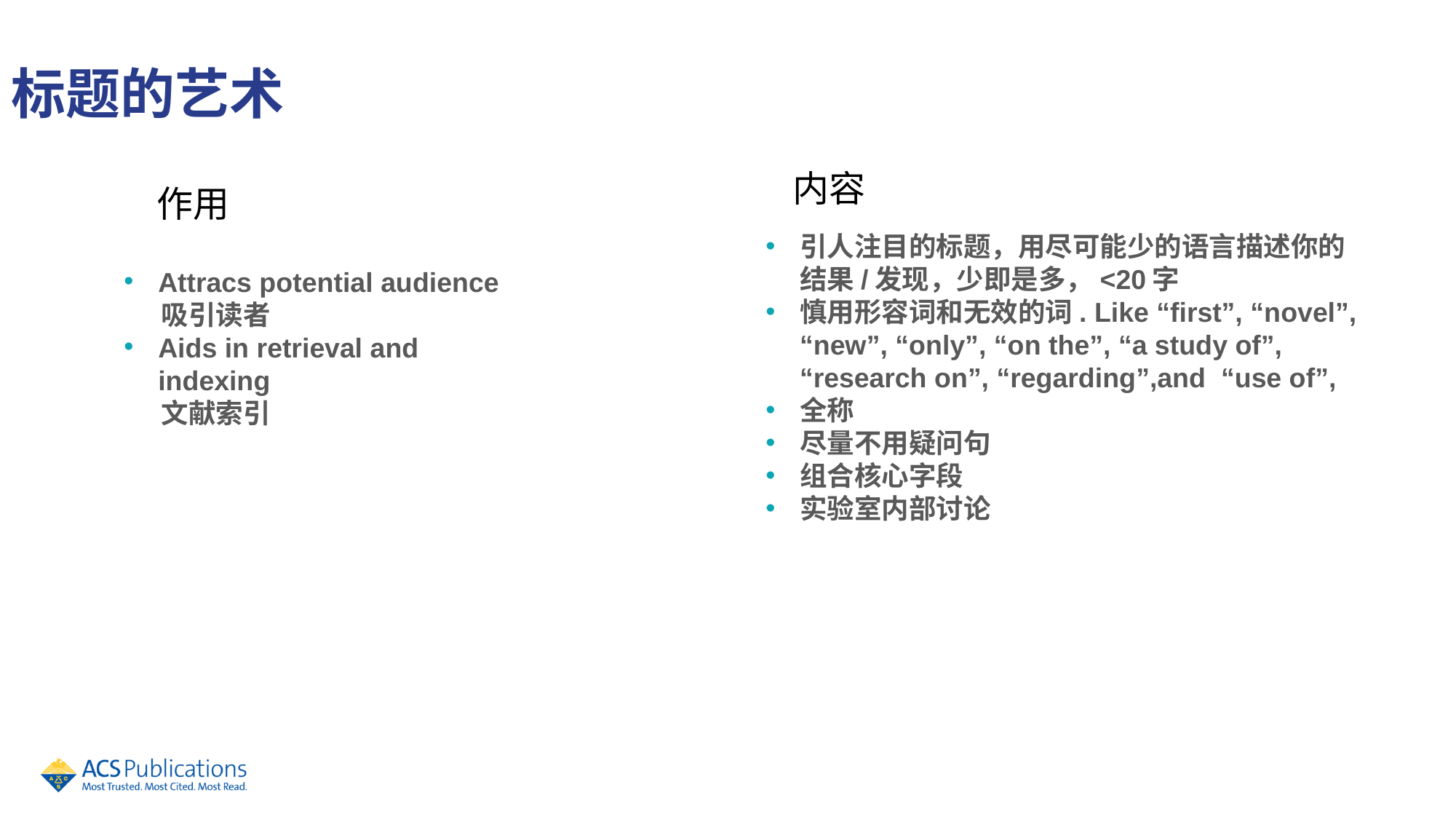

标题的艺术
内容
作用
引人注目的标题，用尽可能少的语言描述你的结果/发现，少即是多，<20字
慎用形容词和无效的词. Like “first”, “novel”, “new”, “only”, “on the”, “a study of”, “research on”, “regarding”,and  “use of”,
全称
尽量不用疑问句
组合核心字段
实验室内部讨论
Attracs potential audience
     吸引读者
Aids in retrieval and indexing
     文献索引